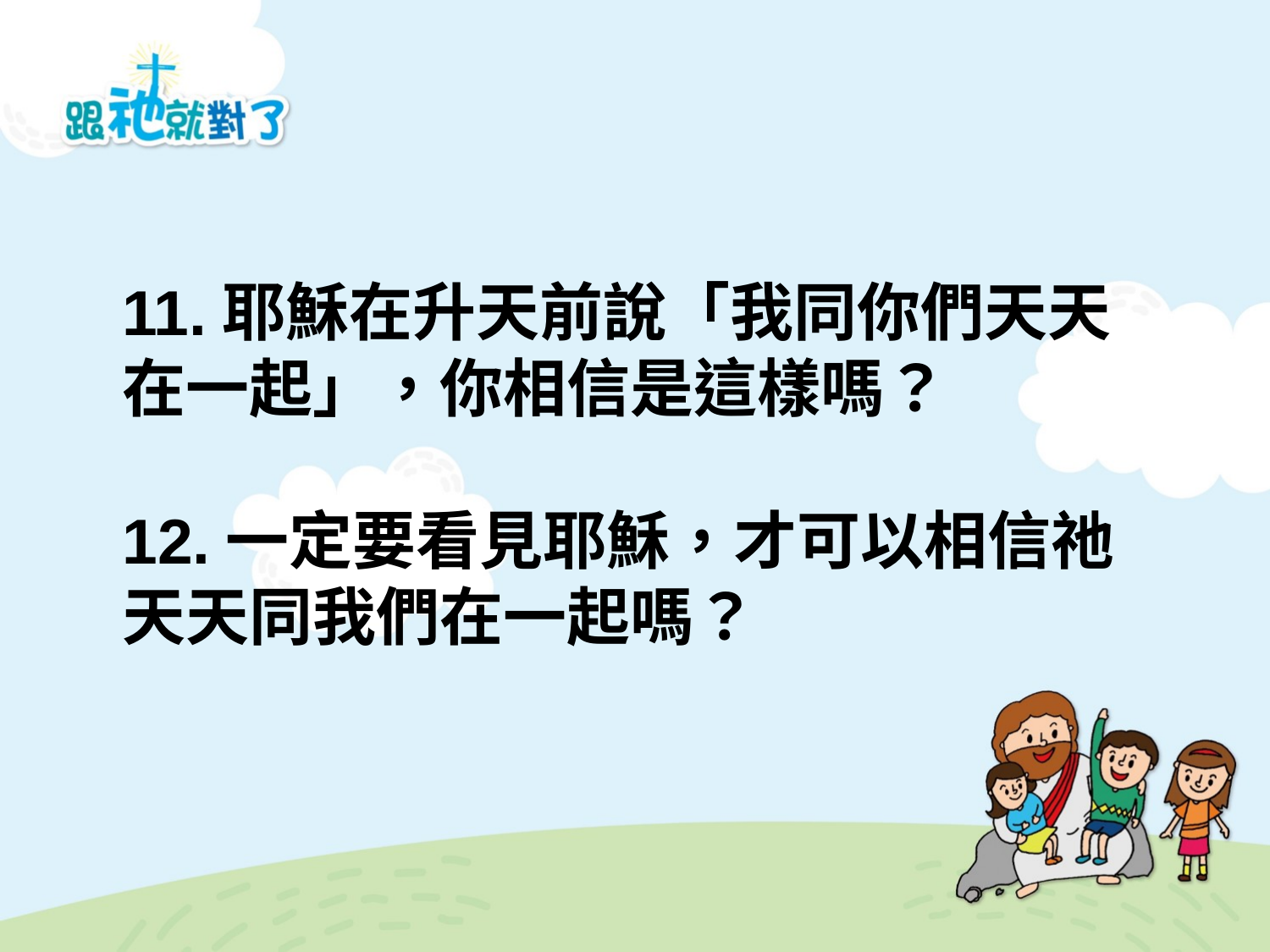

11.耶穌在升天前說「我同你們天天在一起」，你相信是這樣嗎？

12.一定要看見耶穌，才可以相信祂天天同我們在一起嗎？